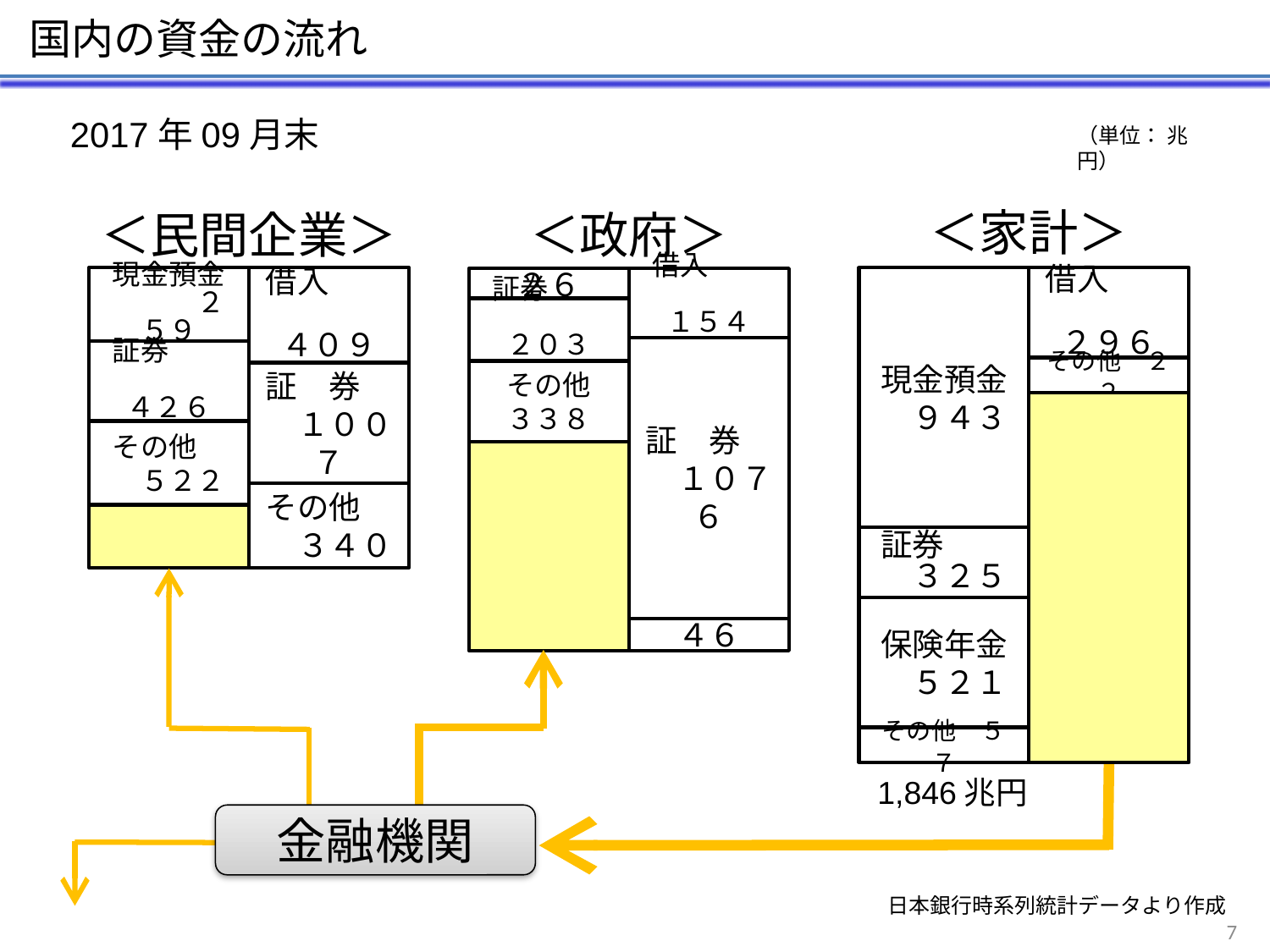

国内の資金の流れ
2017年09月末
（単位： 兆円）
＜家計＞
＜民間企業＞
＜政府＞
借入　　　　　　２９６
現金預金　　　２５９
借入　　　　　　４０９
現金預金　９４３
借入　　　　　　１５４
２６
証券　　　　　　２０３
証　券　　１０７６
証券　　　　　　４２６
その他　２２
その他
３３８
証　券　　１００７

その他　　５２２

その他　　３４０

証券　　　３２５
保険年金　５２１
４６
その他　５７
1,846兆円
金融機関
日本銀行時系列統計データより作成
7